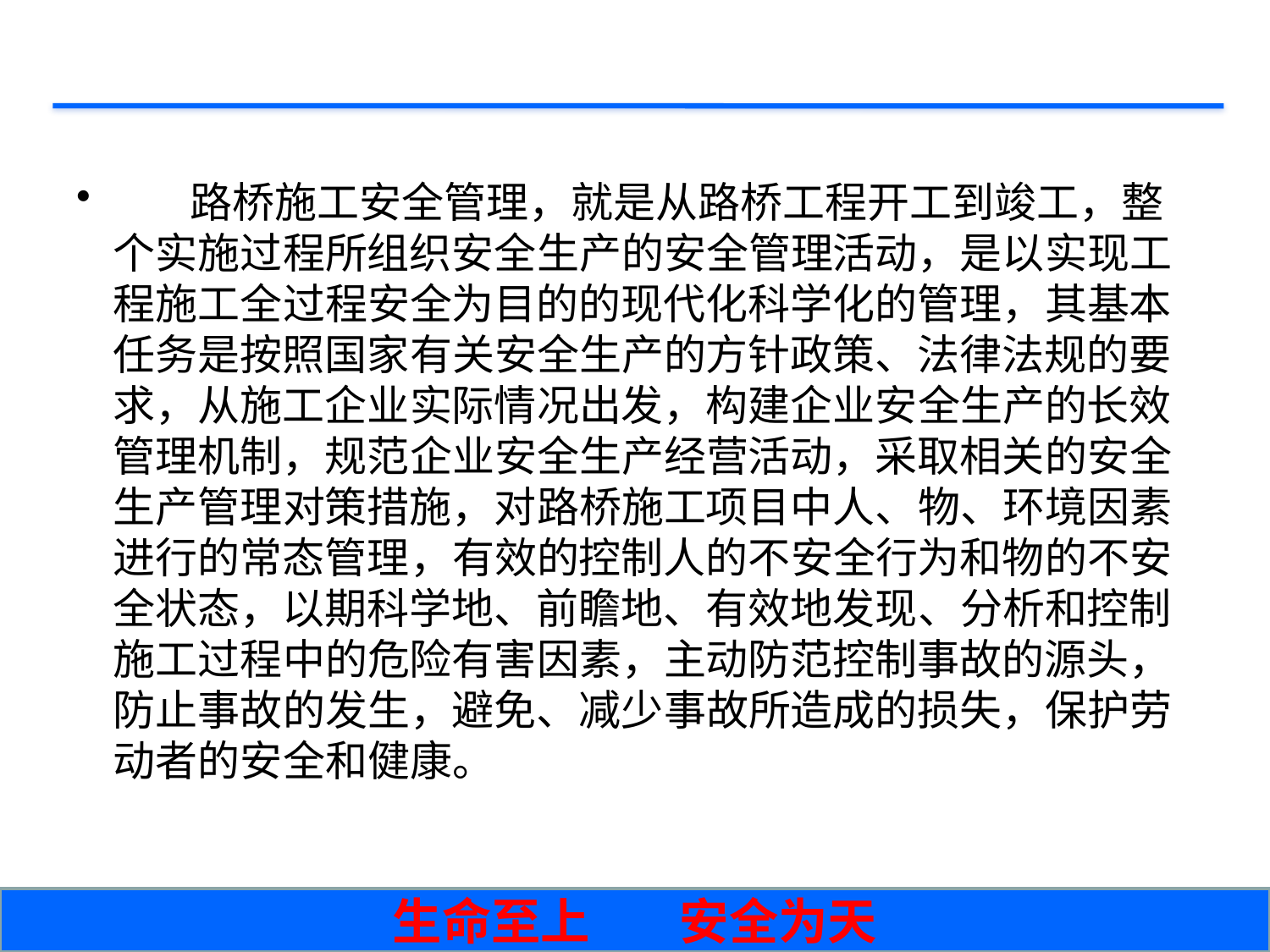

路桥施工安全管理，就是从路桥工程开工到竣工，整个实施过程所组织安全生产的安全管理活动，是以实现工程施工全过程安全为目的的现代化科学化的管理，其基本任务是按照国家有关安全生产的方针政策、法律法规的要求，从施工企业实际情况出发，构建企业安全生产的长效管理机制，规范企业安全生产经营活动，采取相关的安全生产管理对策措施，对路桥施工项目中人、物、环境因素进行的常态管理，有效的控制人的不安全行为和物的不安全状态，以期科学地、前瞻地、有效地发现、分析和控制施工过程中的危险有害因素，主动防范控制事故的源头，防止事故的发生，避免、减少事故所造成的损失，保护劳动者的安全和健康。